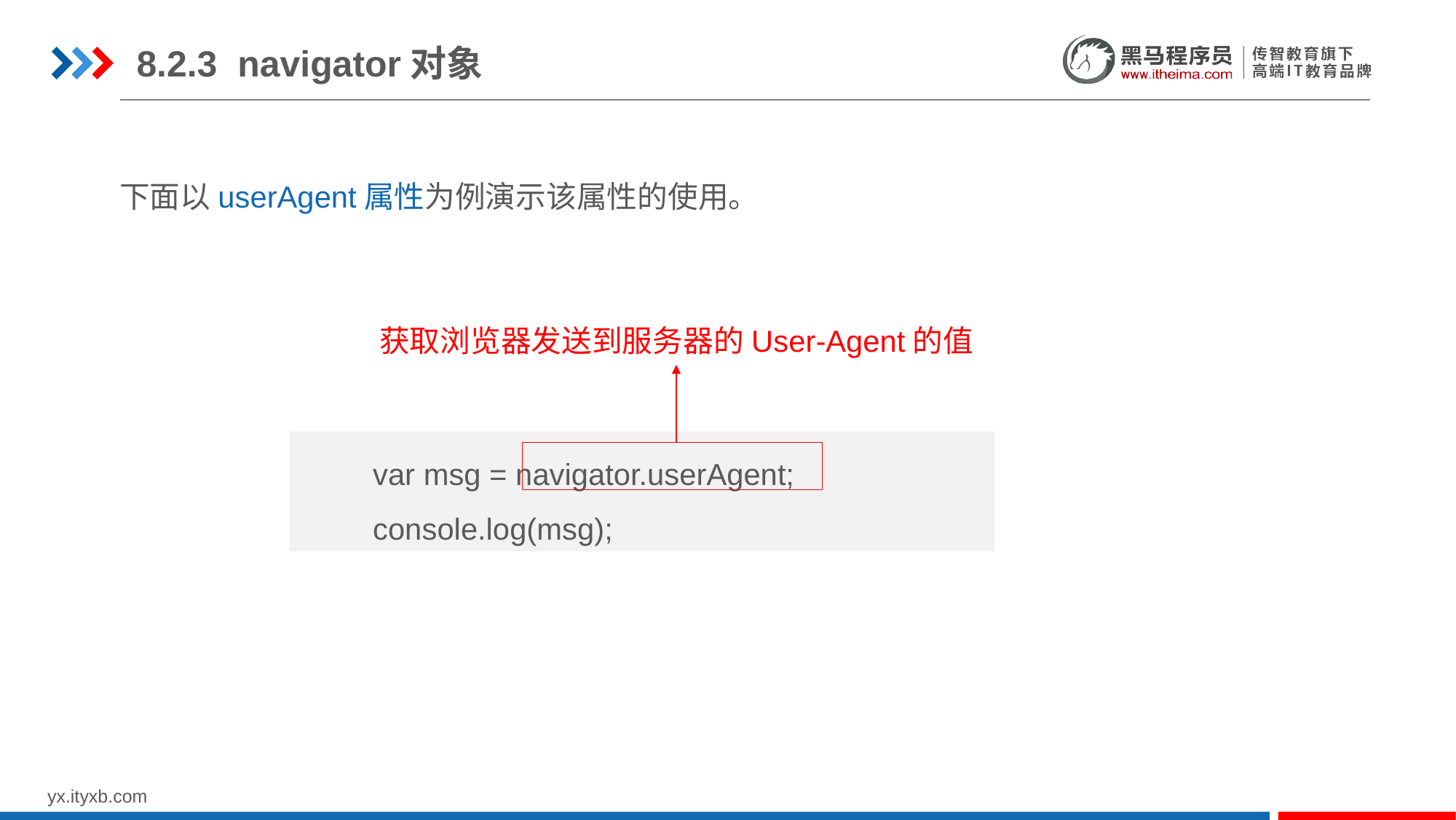

8.2.3  navigator对象
下面以userAgent属性为例演示该属性的使用。
获取浏览器发送到服务器的User-Agent的值
var msg = navigator.userAgent;
console.log(msg);